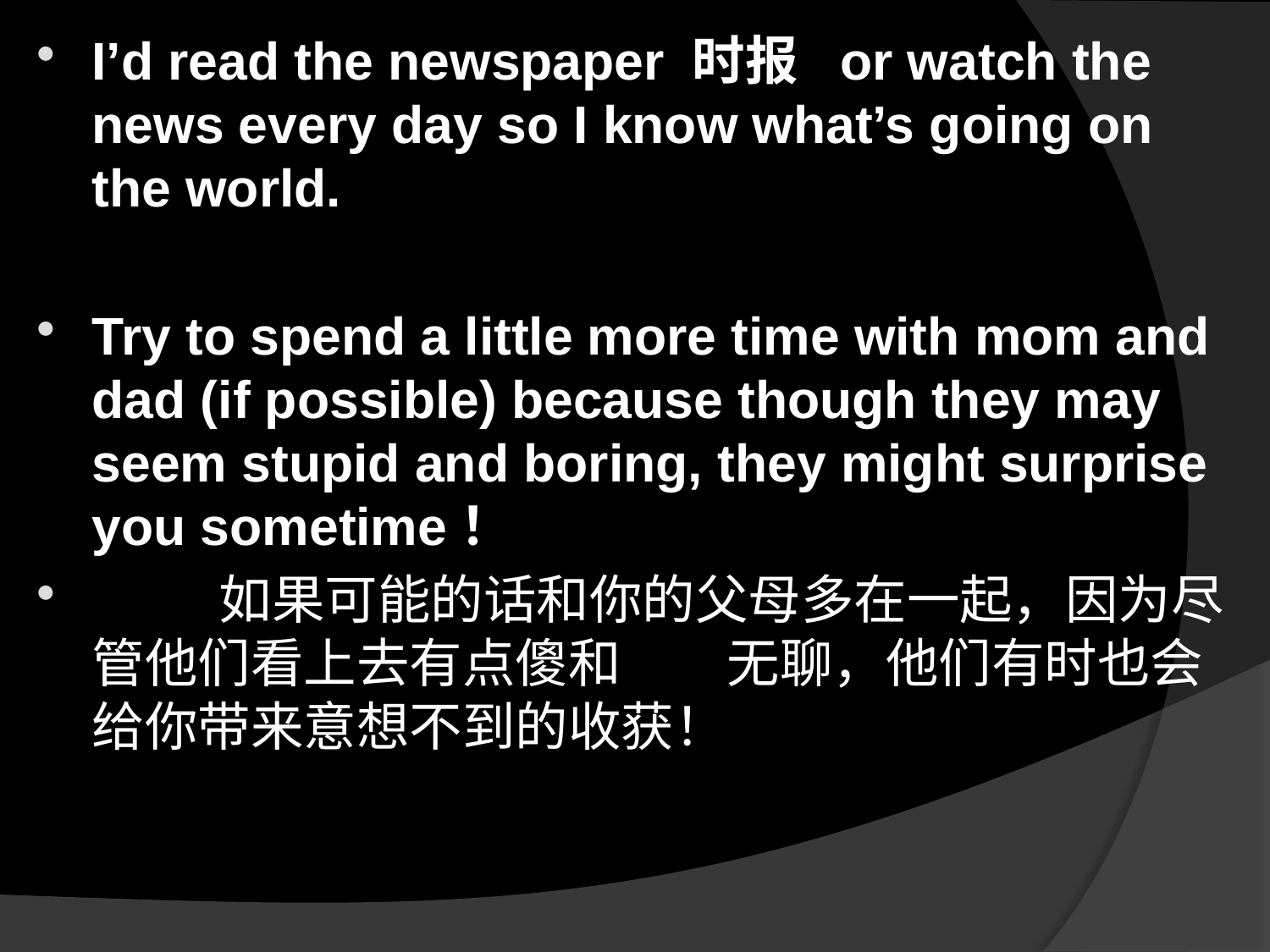

I’d read the newspaper 时报  or watch the news every day so I know what’s going on the world.

Try to spend a little more time with mom and dad (if possible) because though they may seem stupid and boring, they might surprise you sometime！
	如果可能的话和你的父母多在一起，因为尽管他们看上去有点傻和	无聊，他们有时也会给你带来意想不到的收获！